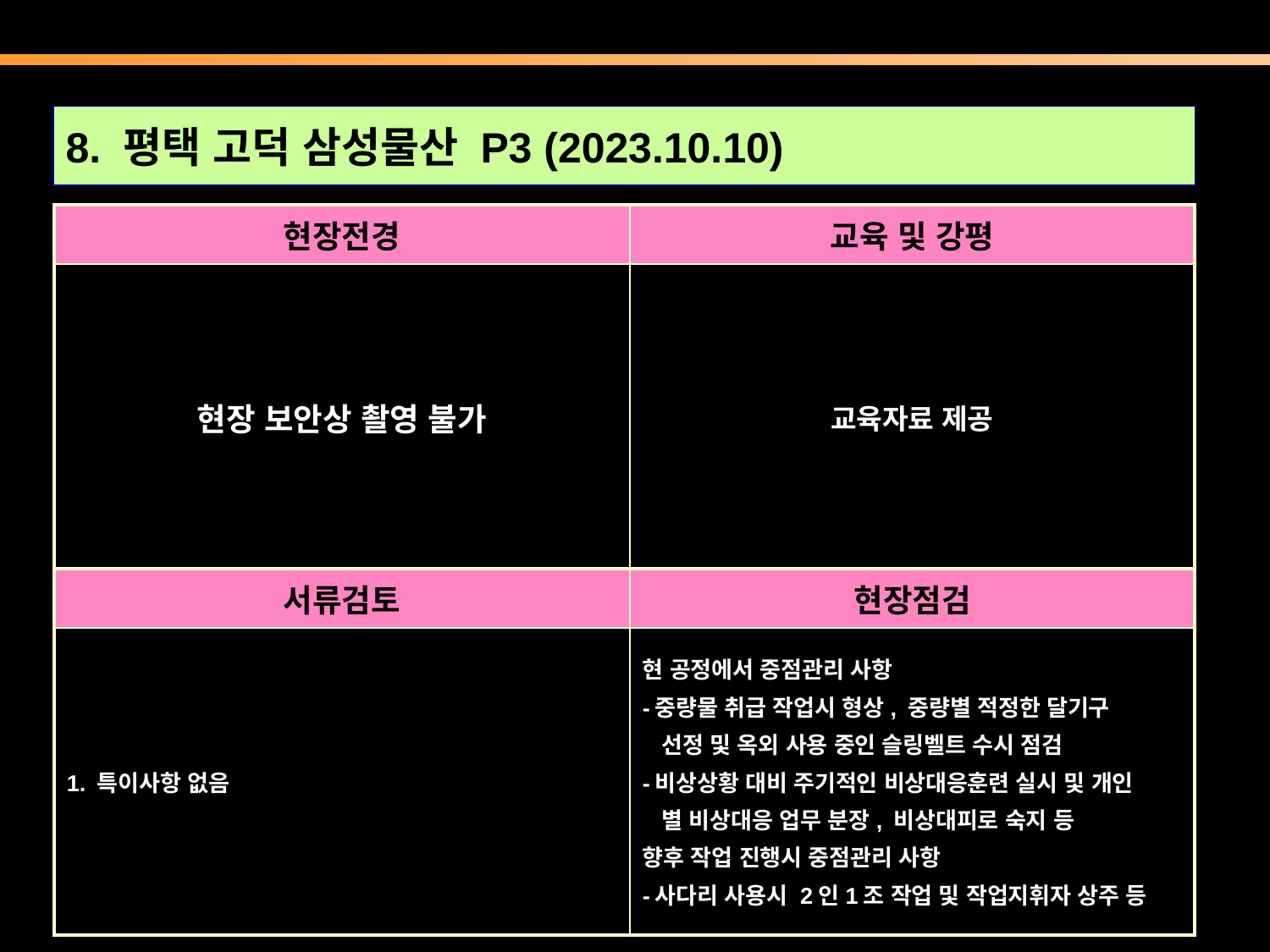

8. 평택 고덕 삼성물산 P3 (2023.10.10)
| 현장전경 | 교육 및 강평 |
| --- | --- |
| 현장 보안상 촬영 불가 | 교육자료 제공 |
| 서류검토 | 현장점검 |
| --- | --- |
| 1. 특이사항 없음 | 현 공정에서 중점관리 사항 -중량물 취급 작업시 형상, 중량별 적정한 달기구 선정 및 옥외 사용 중인 슬링벨트 수시 점검 -비상상황 대비 주기적인 비상대응훈련 실시 및 개인 별 비상대응 업무 분장, 비상대피로 숙지 등 향후 작업 진행시 중점관리 사항 -사다리 사용시 2인1조 작업 및 작업지휘자 상주 등 |